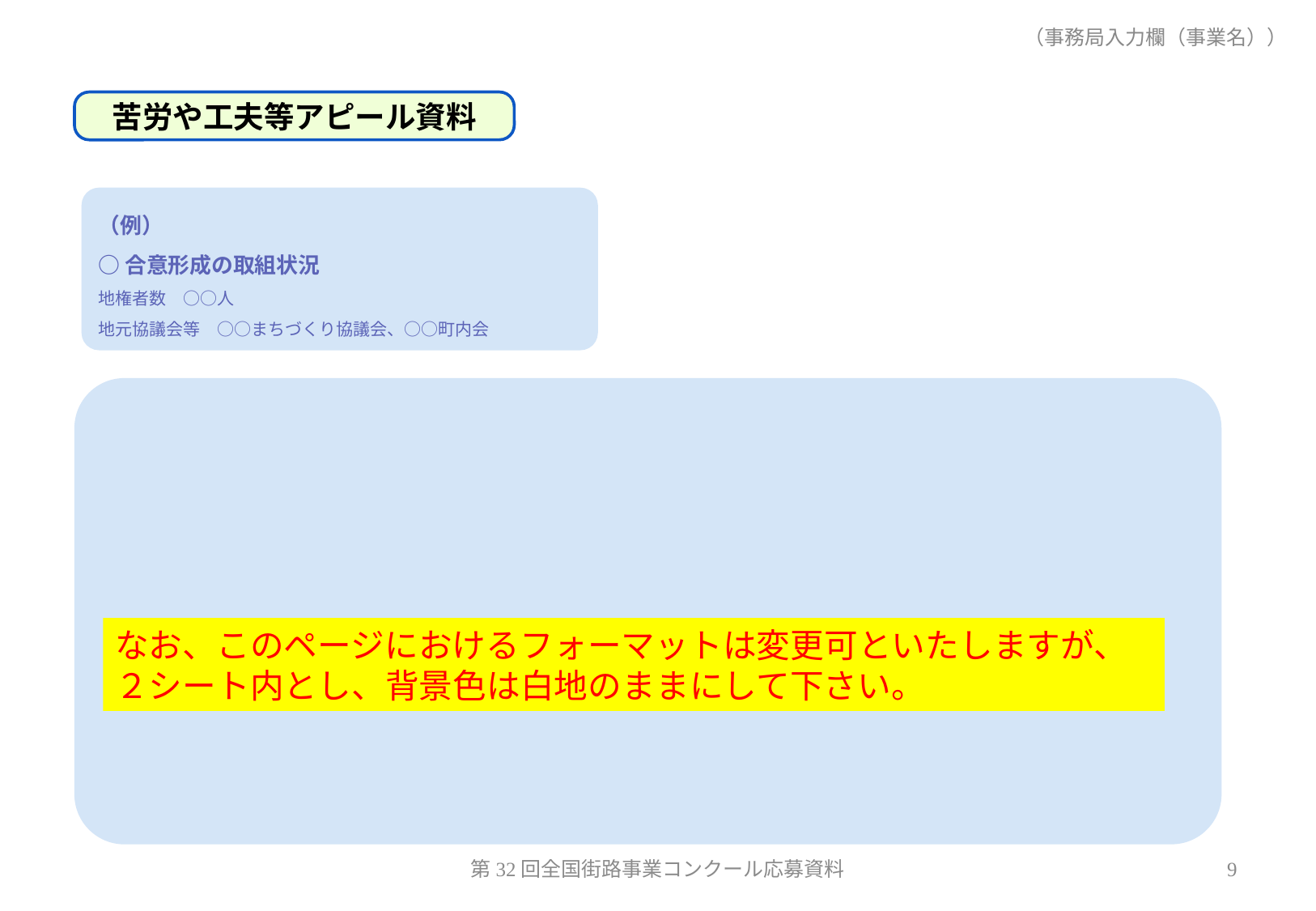

（事務局入力欄（事業名））
苦労や工夫等アピール資料
（例）
○合意形成の取組状況
地権者数　○○人
地元協議会等　○○まちづくり協議会、○○町内会

なお、このページにおけるフォーマットは変更可といたしますが、２シート内とし、背景色は白地のままにして下さい。
第32回全国街路事業コンクール応募資料
9